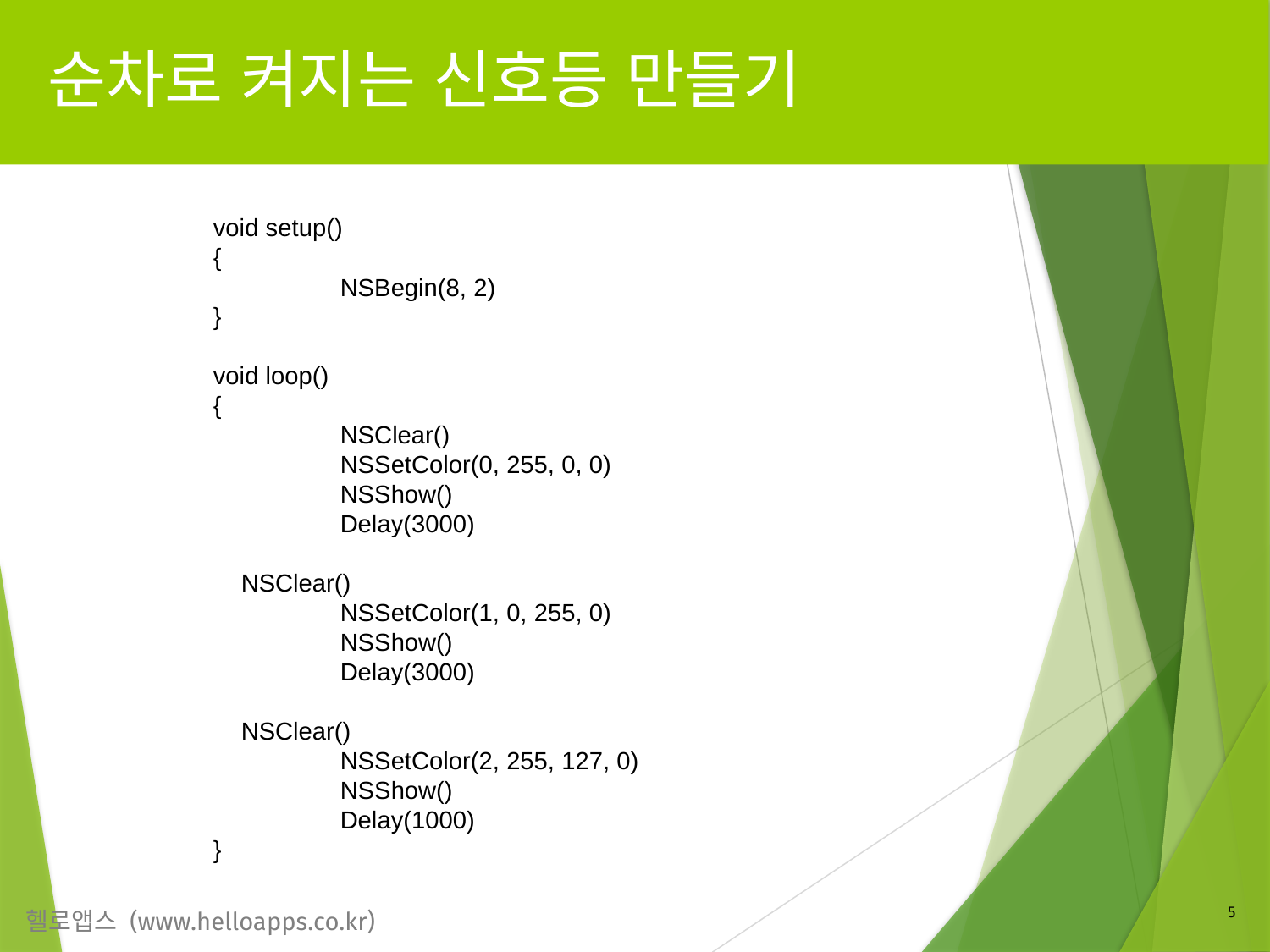

# 순차로 켜지는 신호등 만들기
        void setup()
        {
	        NSBegin(8, 2)
        }

        void loop()
        {
	        NSClear()
	        NSSetColor(0, 255, 0, 0)
	        NSShow()
	        Delay(3000)

            NSClear()
	        NSSetColor(1, 0, 255, 0)
	        NSShow()
	        Delay(3000)

            NSClear()
	        NSSetColor(2, 255, 127, 0)
	        NSShow()
	        Delay(1000)
        }
5